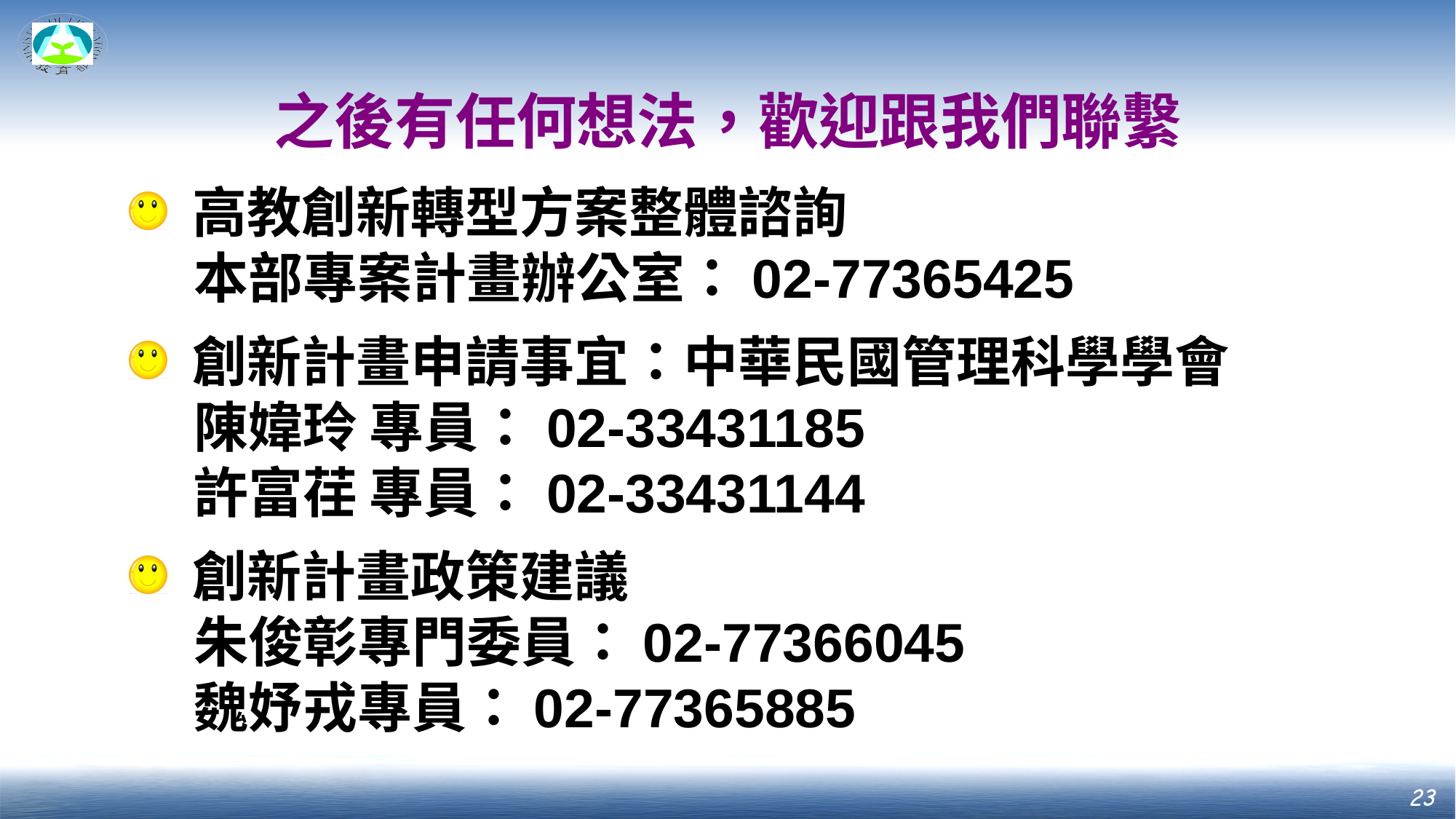

之後有任何想法，歡迎跟我們聯繫
高教創新轉型方案整體諮詢
本部專案計畫辦公室：02-77365425
創新計畫申請事宜：中華民國管理科學學會
陳媁玲 專員：02-33431185
許富荏 專員：02-33431144
創新計畫政策建議
朱俊彰專門委員：02-77366045
魏妤戎專員：02-77365885